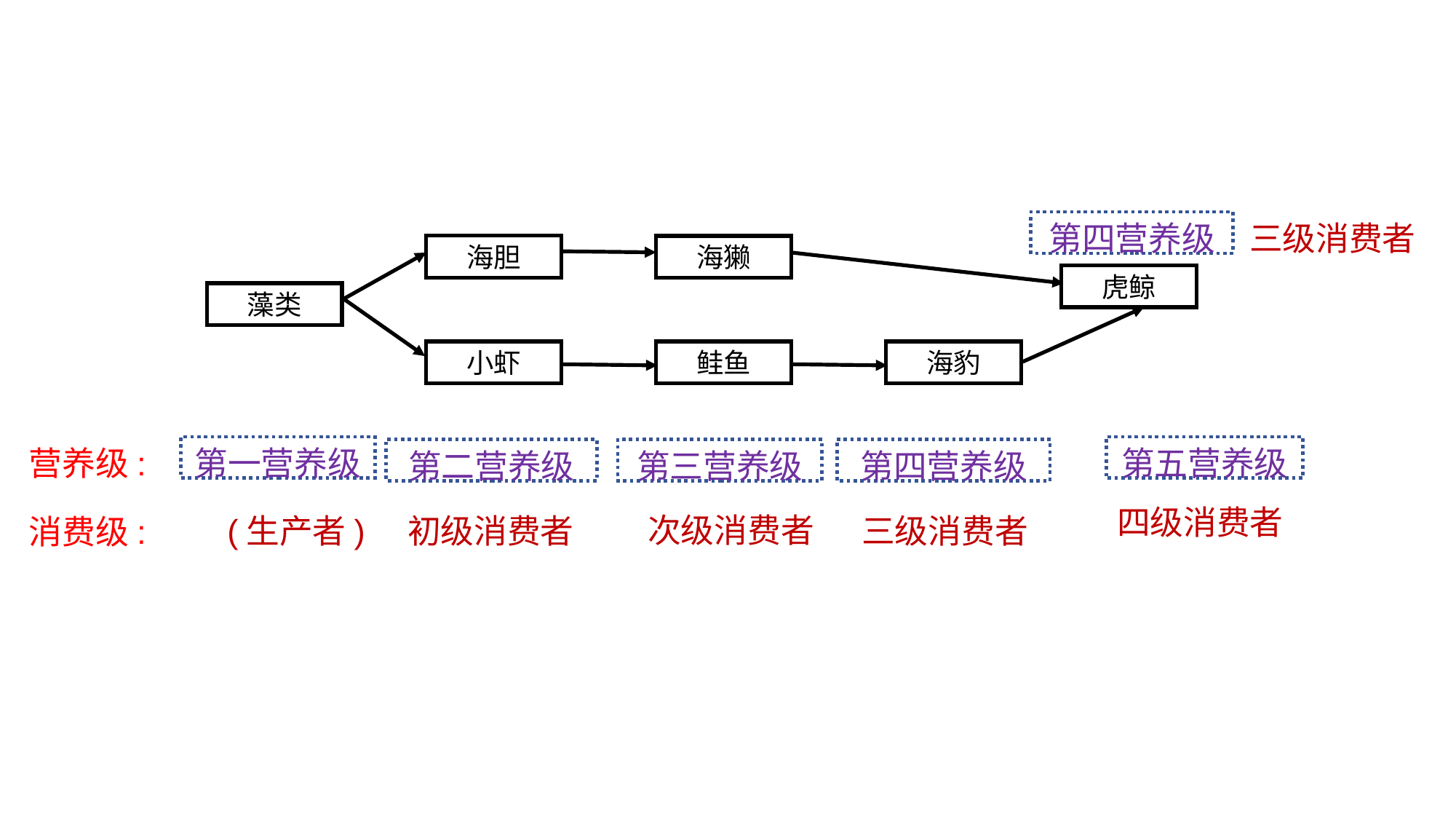

第四营养级
三级消费者
海胆
海獭

虎鲸
藻类

小虾
鲑鱼
海豹

营养级:
第一营养级
第五营养级
第二营养级
第三营养级
第四营养级
四级消费者
次级消费者
(生产者)
三级消费者
消费级:
初级消费者